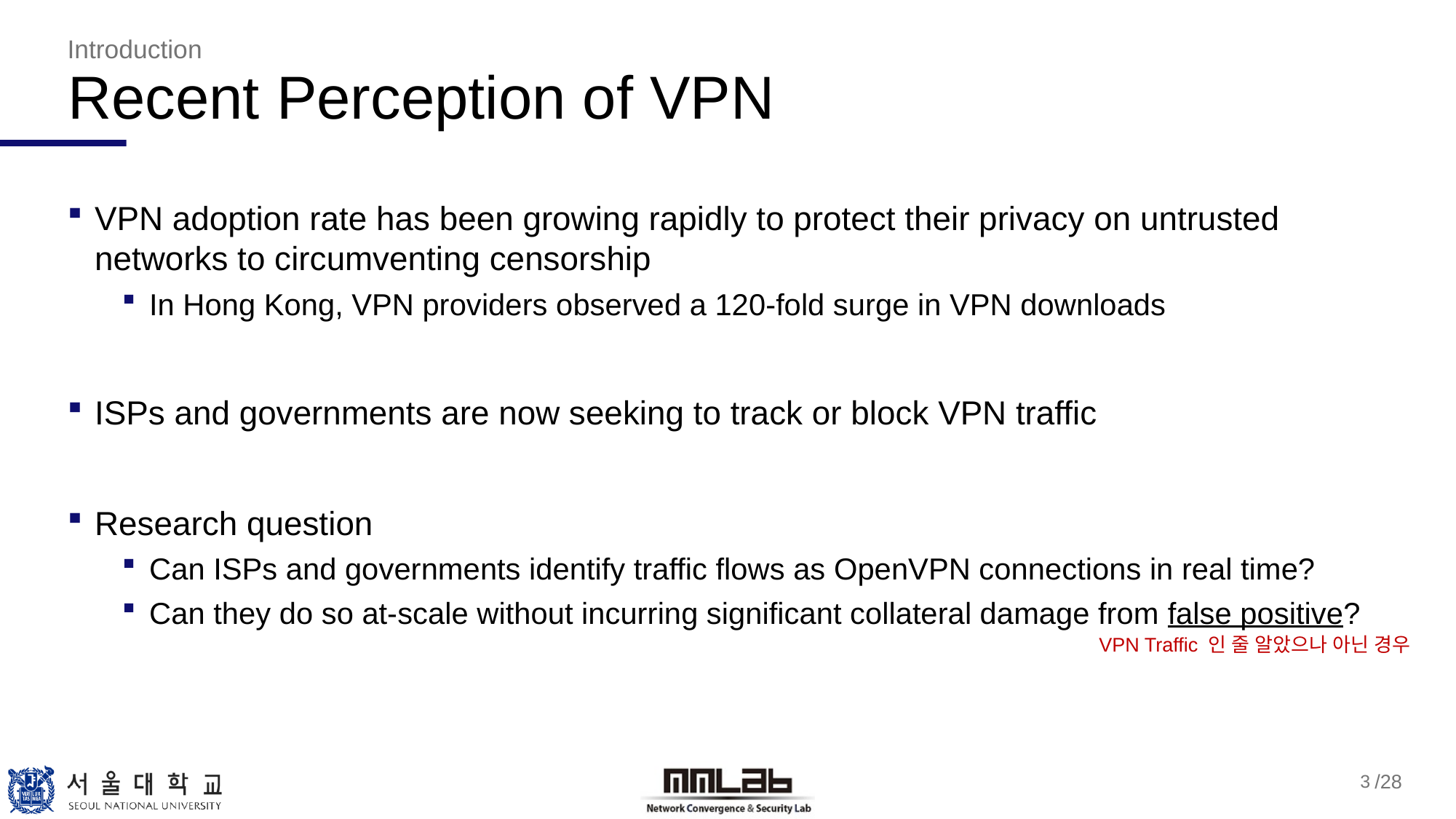

Introduction
# Recent Perception of VPN
VPN adoption rate has been growing rapidly to protect their privacy on untrusted networks to circumventing censorship
In Hong Kong, VPN providers observed a 120-fold surge in VPN downloads

ISPs and governments are now seeking to track or block VPN traffic

Research question
Can ISPs and governments identify traffic flows as OpenVPN connections in real time?
Can they do so at-scale without incurring significant collateral damage from false positive?
VPN Traffic 인 줄 알았으나 아닌 경우
3